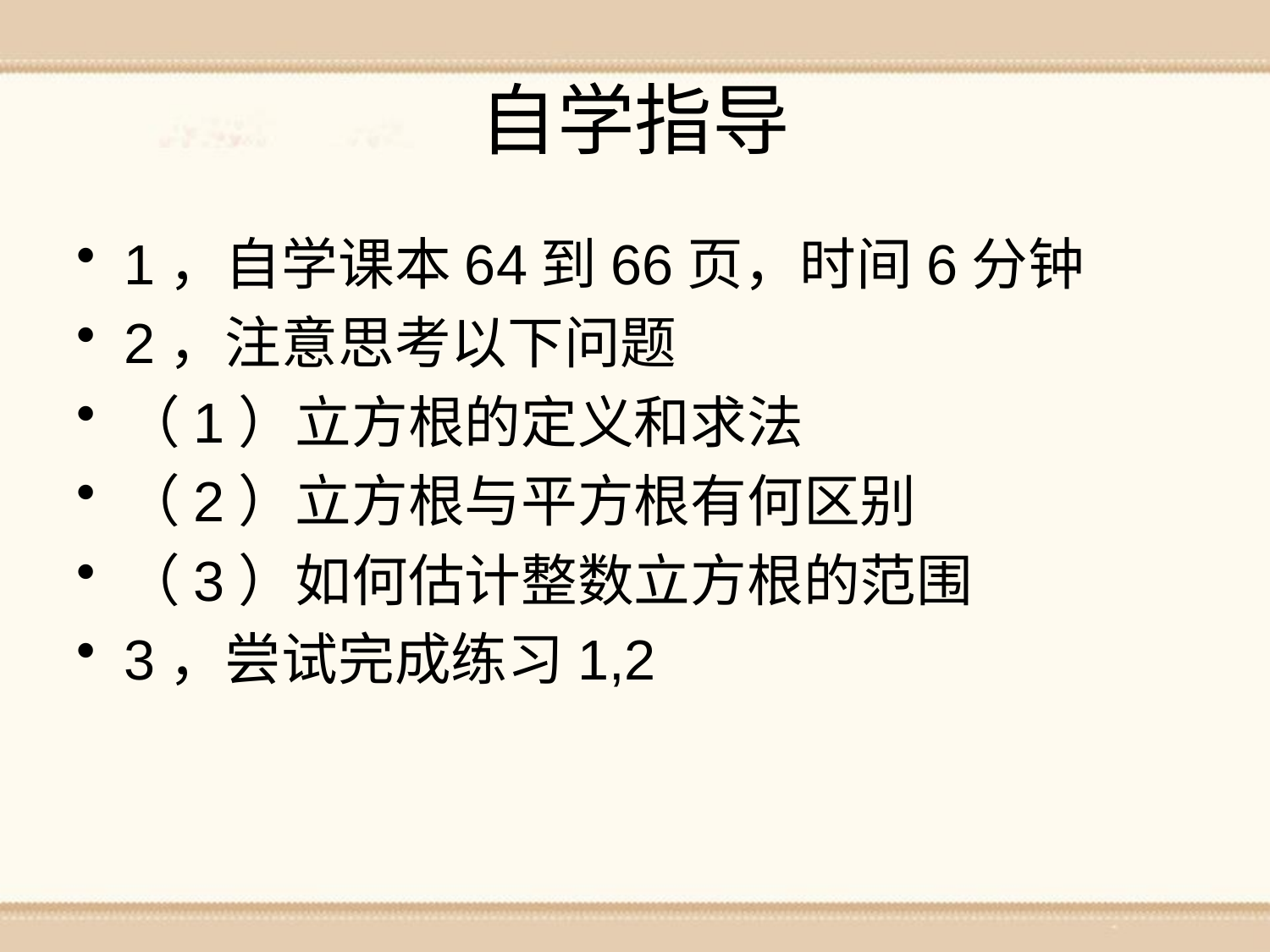

# 自学指导
1，自学课本64到66页，时间6分钟
2，注意思考以下问题
（1）立方根的定义和求法
（2）立方根与平方根有何区别
（3）如何估计整数立方根的范围
3，尝试完成练习1,2